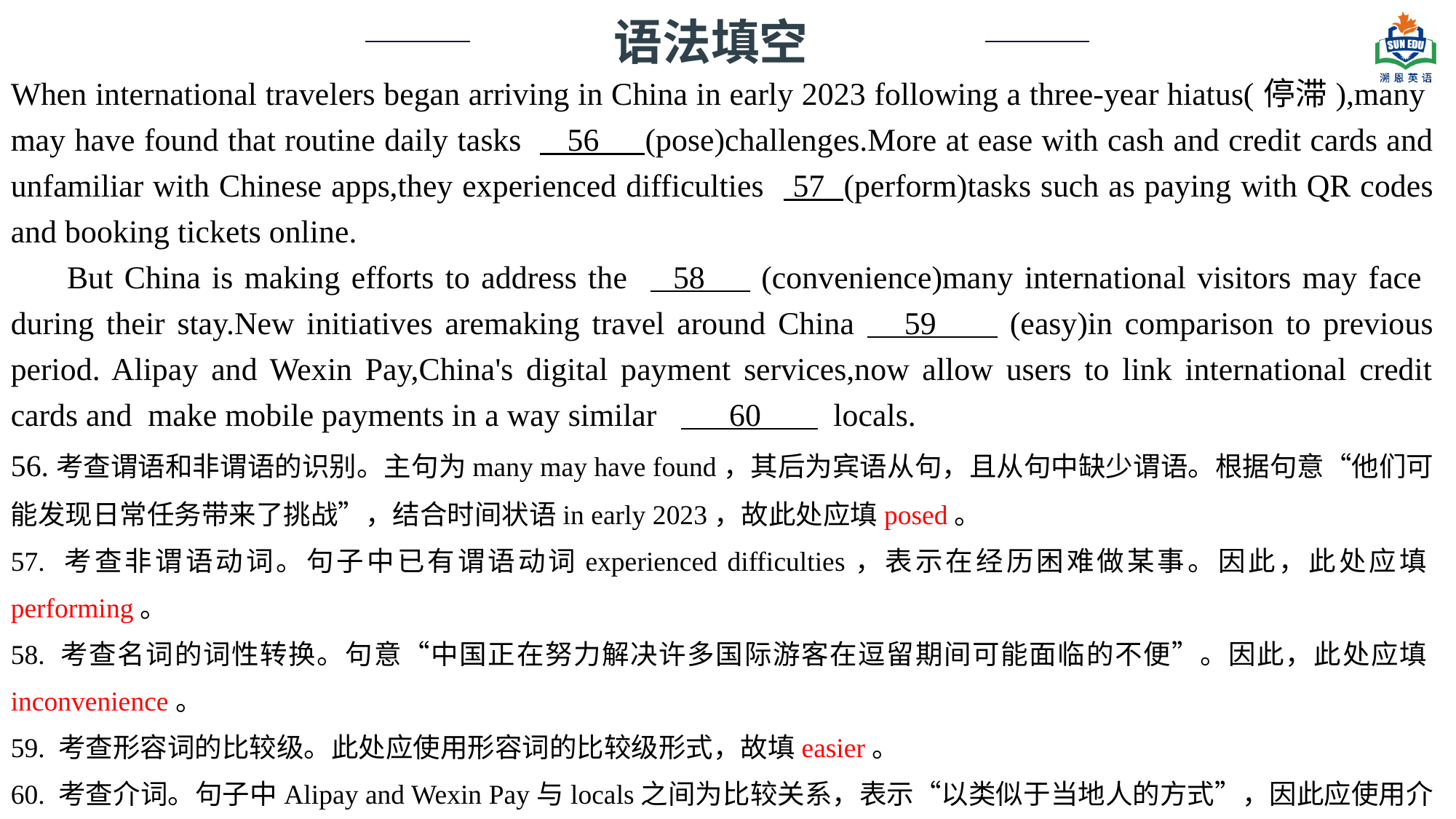

语法填空
When international travelers began arriving in China in early 2023 following a three-year hiatus(停滞),many  may have found that routine daily tasks     56     (pose)challenges.More at ease with cash and credit cards and unfamiliar with Chinese apps,they experienced difficulties   57  (perform)tasks such as paying with QR codes and booking tickets online.
     But China is making efforts to address the    58     (convenience)many international visitors may face  during their stay.New initiatives aremaking travel around China    59      (easy)in comparison to previous period. Alipay and Wexin Pay,China's digital payment services,now allow users to link international credit cards and  make mobile payments in a way similar         60         locals.
56.考查谓语和非谓语的识别。主句为many may have found，其后为宾语从句，且从句中缺少谓语。根据句意“他们可能发现日常任务带来了挑战”，结合时间状语in early 2023，故此处应填posed。
57. 考查非谓语动词。句子中已有谓语动词experienced difficulties，表示在经历困难做某事。因此，此处应填performing。
58. 考查名词的词性转换。句意“中国正在努力解决许多国际游客在逗留期间可能面临的不便”。因此，此处应填inconvenience。
59. 考查形容词的比较级。此处应使用形容词的比较级形式，故填easier。
60. 考查介词。句子中Alipay and Wexin Pay与locals之间为比较关系，表示“以类似于当地人的方式”，因此应使用介词similar to表示“与……相似”。故此处应填to。